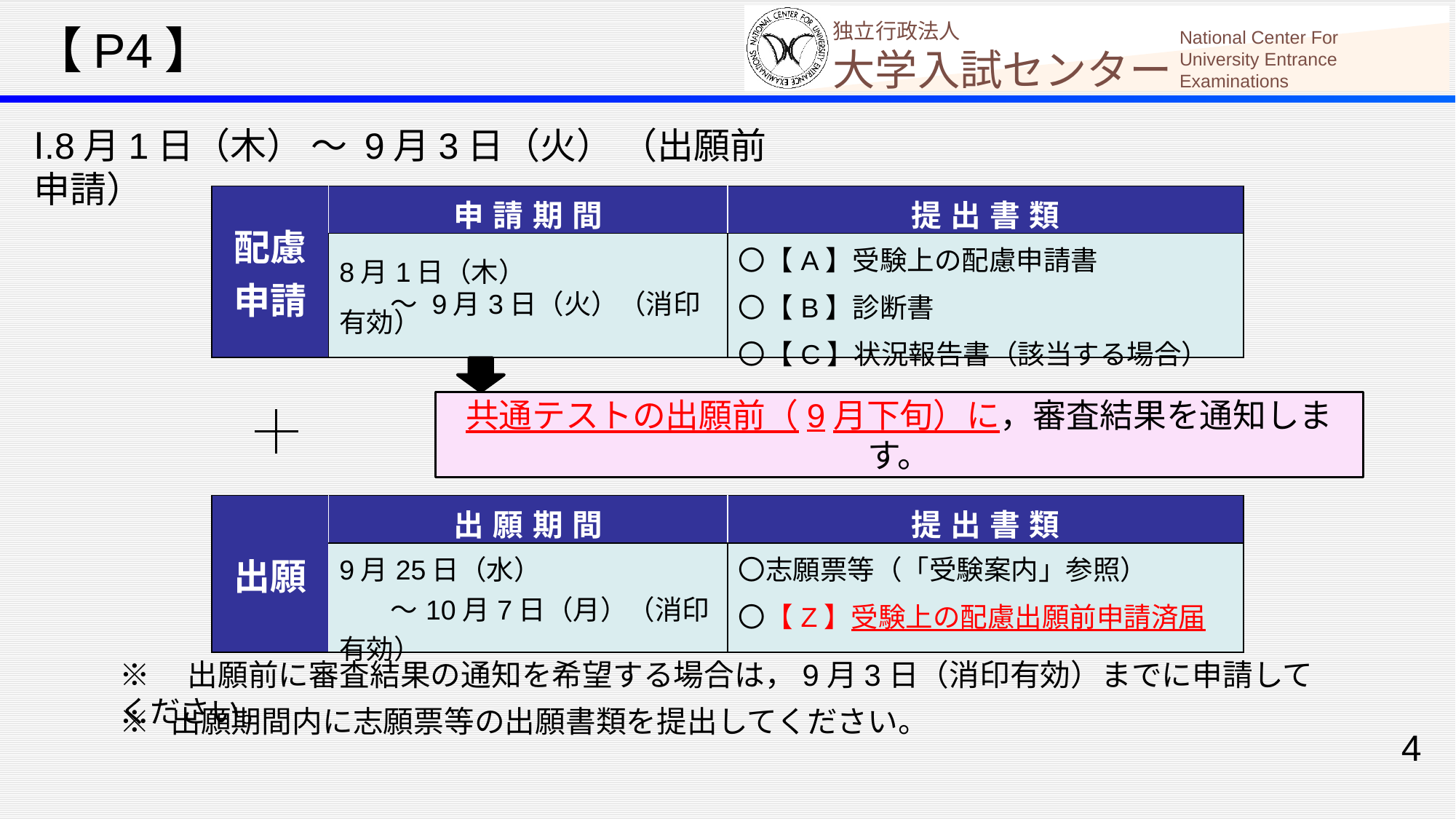

【P4】
Ⅰ.8月1日（木） ～ 9月3日（火） （出願前申請）

| 配慮申請 | 申請期間 | 提出書類 |
| --- | --- | --- |
|  | 8月1日（木） ～ 9月3日（火）（消印有効） | 〇【A】受験上の配慮申請書 〇【B】診断書 〇【C】状況報告書（該当する場合） |

共通テストの出願前（9月下旬）に，審査結果を通知します。

| 出願 | 出願期間 | 提出書類 |
| --- | --- | --- |
|  | 9月25日（水） ～10月7日（月）（消印有効） | 〇志願票等（「受験案内」参照） 〇【Z】受験上の配慮出願前申請済届 |

※　出願前に審査結果の通知を希望する場合は，9月3日（消印有効）までに申請してください。
※  出願期間内に志願票等の出願書類を提出してください。
4